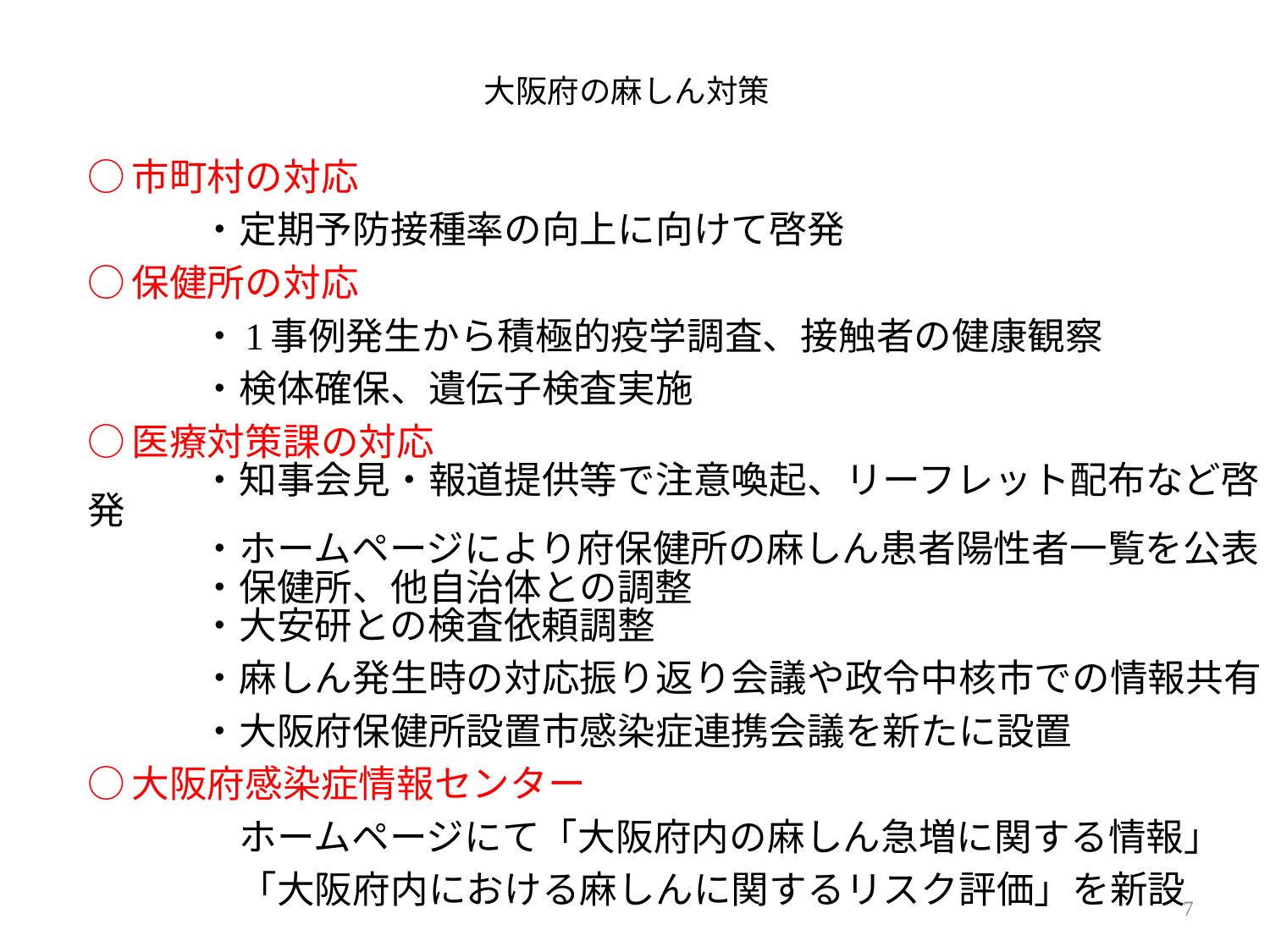

# 大阪府の麻しん対策
○市町村の対応
　　　・定期予防接種率の向上に向けて啓発
○保健所の対応
　　　・1事例発生から積極的疫学調査、接触者の健康観察
　　　・検体確保、遺伝子検査実施
○医療対策課の対応
　　　・知事会見・報道提供等で注意喚起、リーフレット配布など啓発
　　　・ホームページにより府保健所の麻しん患者陽性者一覧を公表
　　　・保健所、他自治体との調整
　　　・大安研との検査依頼調整
　　　・麻しん発生時の対応振り返り会議や政令中核市での情報共有
　　　・大阪府保健所設置市感染症連携会議を新たに設置
○大阪府感染症情報センター
　　　　ホームページにて「大阪府内の麻しん急増に関する情報」
　　　　「大阪府内における麻しんに関するリスク評価」を新設
7